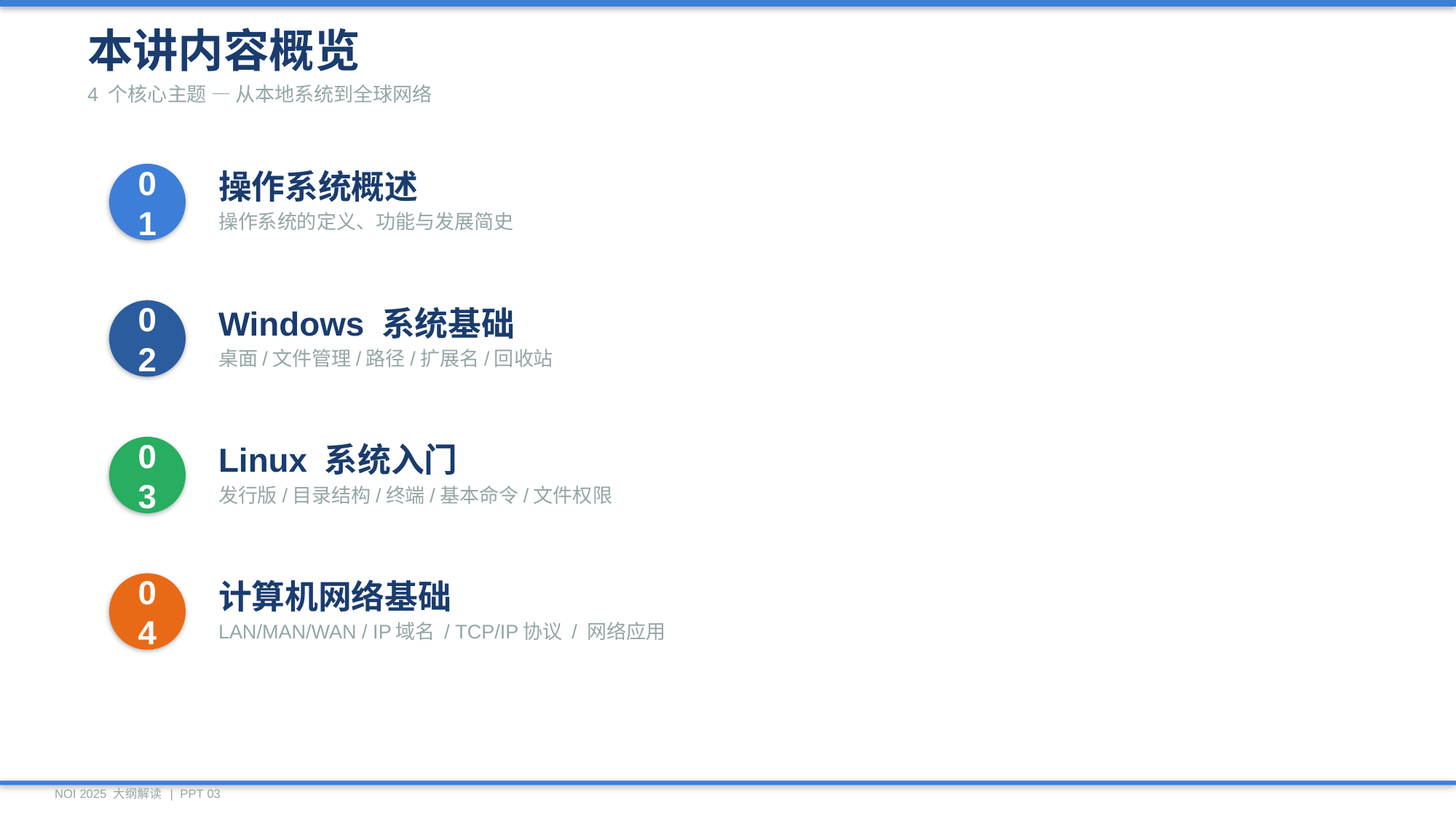

本讲内容概览
4 个核心主题 — 从本地系统到全球网络
01
操作系统概述
操作系统的定义、功能与发展简史
02
Windows 系统基础
桌面/文件管理/路径/扩展名/回收站
03
Linux 系统入门
发行版/目录结构/终端/基本命令/文件权限
04
计算机网络基础
LAN/MAN/WAN / IP域名 / TCP/IP协议 / 网络应用

NOI 2025 大纲解读  |  PPT 03